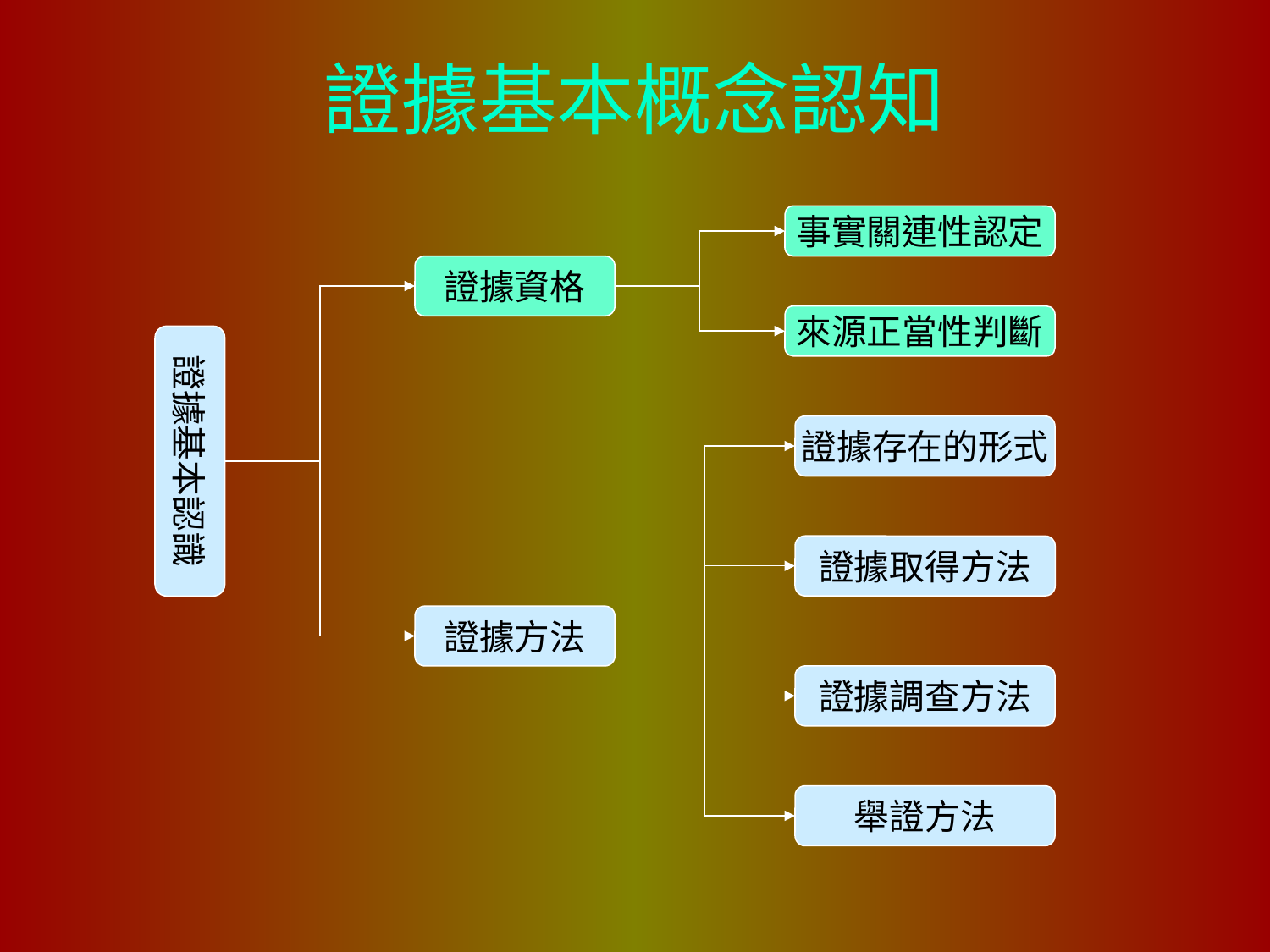

# 證據基本概念認知
事實關連性認定
證據資格
來源正當性判斷
證據基本認識
證據存在的形式
證據取得方法
證據方法
證據調查方法
舉證方法